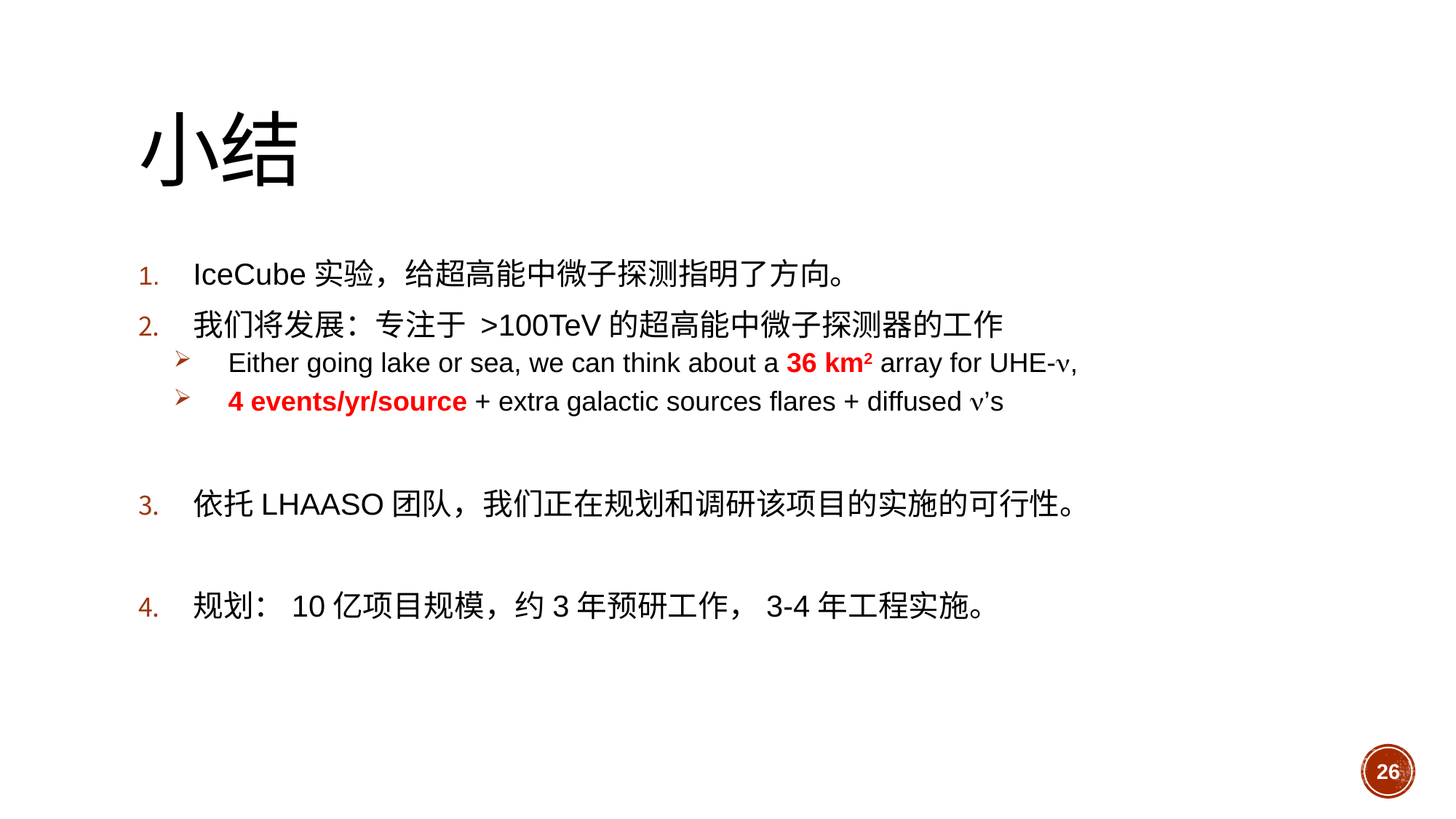

# 小结
IceCube实验，给超高能中微子探测指明了方向。
我们将发展：专注于 >100TeV的超高能中微子探测器的工作
Either going lake or sea, we can think about a 36 km2 array for UHE-ν,
4 events/yr/source + extra galactic sources flares + diffused ν’s

依托LHAASO团队，我们正在规划和调研该项目的实施的可行性。

规划：10亿项目规模，约3年预研工作，3-4年工程实施。

26